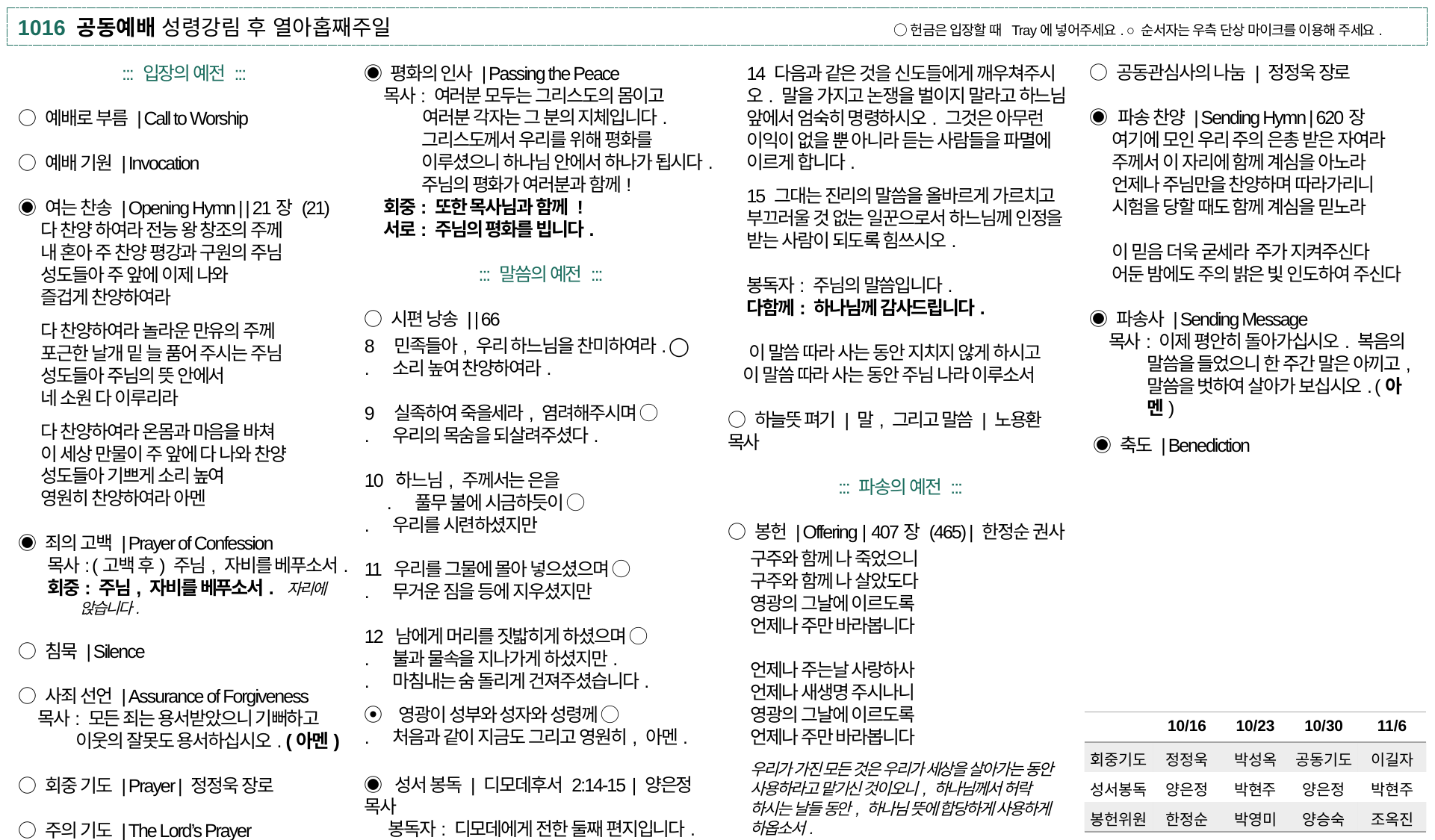

1016 공동예배 성령강림 후 열아홉째주일                                                                                                                    ○ 헌금은 입장할 때  Tray에 넣어주세요. ○ 순서자는 우측 단상 마이크를 이용해 주세요.

○ 공동관심사의 나눔 | 정정욱 장로

◉ 파송 찬양 | Sending Hymn | 620장
여기에 모인 우리 주의 은총 받은 자여라
주께서 이 자리에 함께 계심을 아노라
언제나 주님만을 찬양하며 따라가리니
시험을 당할 때도 함께 계심을 믿노라

이 믿음 더욱 굳세라  주가 지켜주신다
어둔 밤에도 주의 밝은 빛 인도하여 주신다

◉ 파송사 | Sending Message
목사: 이제 평안히 돌아가십시오. 복음의
말씀을 들었으니 한 주간 말은 아끼고, 말씀을 벗하여 살아가 보십시오. (아멘)

 ◉ 축도 | Benediction

◉ 평화의 인사 | Passing the Peace
목사: 여러분 모두는 그리스도의 몸이고
         여러분 각자는 그 분의 지체입니다. 그리스도께서 우리를 위해 평화를           이루셨으니 하나님 안에서 하나가 됩시다.
주님의 평화가 여러분과 함께!
회중: 또한 목사님과 함께 !
서로: 주님의 평화를 빕니다.

::: 말씀의 예전 :::

○ 시편 낭송 | | 66
8    민족들아, 우리 하느님을 찬미하여라. ◯
.     소리 높여 찬양하여라.

9    실족하여 죽을세라, 염려해주시며 ◯
.     우리의 목숨을 되살려주셨다.

10  하느님, 주께서는 은을
.     풀무 불에 시금하듯이 ◯
.     우리를 시련하셨지만

11  우리를 그물에 몰아 넣으셨으며 ◯
.     무거운 짐을 등에 지우셨지만

12  남에게 머리를 짓밟히게 하셨으며 ◯
.     불과 물속을 지나가게 하셨지만.
.     마침내는 숨 돌리게 건져주셨습니다.

⦿   영광이 성부와 성자와 성령께 ◯
.     처음과 같이 지금도 그리고 영원히, 아멘.

◉  성서 봉독 | 디모데후서 2:14-15  | 양은정 목사
      봉독자: 디모데에게 전한 둘째 편지입니다.
                     ( 자리에 앉아서 듣습니다 )

◉ 평화의 인사 | Passing the Peace
목사: 여러분 모두는 그리스도의 몸이고
         여러분 각자는 그 분의 지체입니다.              그리스도께서 우리를 위해 평화를           이루셨으니 하나님 안에서 하나가 됩시다.
주님의 평화가 여러분과 함께!
회중: 또한 목사님과 함께 !
서로: 주님의 평화를 빕니다.

◉  평화의 인사 | Passing the Peace
 목사: 그리스도께서 우리를 위하여 평화를   이루셨으니 주님 안에서 하나가 됩시다. 주님의 평화가 항상 여러분과 함께
 회중: 또한 목사님과 함께 !
 서로: 주님의 평화를 빕니다.

14 다음과 같은 것을 신도들에게 깨우쳐주시오. 말을 가지고 논쟁을 벌이지 말라고 하느님 앞에서 엄숙히 명령하시오. 그것은 아무런 이익이 없을 뿐 아니라 듣는 사람들을 파멸에 이르게 합니다.

15 그대는 진리의 말씀을 올바르게 가르치고 부끄러울 것 없는 일꾼으로서 하느님께 인정을 받는 사람이 되도록 힘쓰시오.

봉독자: 주님의 말씀입니다.
다함께: 하나님께 감사드립니다.

    이 말씀 따라 사는 동안 지치지 않게 하시고
    이 말씀 따라 사는 동안 주님 나라 이루소서

○ 하늘뜻 펴기 | 말, 그리고 말씀 | 노용환 목사

::: 파송의 예전 :::

○ 봉헌 | Offering | 407장 (465) | 한정순 권사
구주와 함께 나 죽었으니
구주와 함께 나 살았도다
영광의 그날에 이르도록
언제나 주만 바라봅니다

언제나 주는날 사랑하사
언제나 새생명 주시나니
영광의 그날에 이르도록
언제나 주만 바라봅니다

우리가 가진 모든 것은 우리가 세상을 살아가는 동안 사용하라고 맡기신 것이오니, 하나님께서 허락 하시는 날들 동안, 하나님 뜻에 합당하게 사용하게 하옵소서.

홀수달
1주
우리에게 있는 모든 것은 몸이든, 마음이든, 생명까지도 모두 하나님께서 맡기신 것이오니, 하나님께서 허락하신 동안, 하나님 뜻에 따라 잘 사용하게 하옵소서. 예수님의 이름으로 감사하며 기도합니다.

2주
우리가 가진 모든 것, 손에 있든지, 마음에 있든지, 모두 하나님께서 맡기신 것이오니, 다만 세상 사는동안, 하나님 뜻에 따라 잘 사용하게 하옵소서. 예수님의 이름으로 감사하며 기도합니다.

3주
우리가 가진 것은 모두 하나님의 것입니다. 다만 세상을 사는 동안 하나님의 뜻에 합당하게 사용하도록 맡기신 것이니, 하나님께서 기뻐하시는 일에 사용하게 하옵소서. 예수님의 이름으로 감사하며 기도합니다.

4주
주신 분도 하나님이시요, 거두어 가시는 분도 하나님이심을 믿습니다. 다만 잠시 우리에게 맡기신 것이니, 하나님의 뜻에 합당하게 사용하게 하옵소서. 예수님의 이름으로 감사하며 기도합니다.

짝수달
5주
우리가 가진 모든 것은 우리의 호흡까지도 모두 하나님의 것입니다. 우리에게 허락하신 날들 동안 하나님 뜻에 따라 사용하게 하옵소서. 예수님의 이름으로 감사하며 기도합니다.

6주
모든 것이 하나님께로부터 왔으니 세상 사는 동안 하나님의 뜻에 따라 이웃과 함께 나누며 사용하게 하옵소서. 예수님의 이름으로 감사하며 기도합니다.

7주
우리가 가진 모든 것은 우리가 세상을 살아가는 동안 사용하라고 맡기신 것이오니, 하나님께서 허락 하시는 날들 동안, 하나님 뜻에 합당하게 사용하게 하옵소서. 예수님의 이름으로 감사하며 기도합니다.

8주
우리에게 모든 것을 주신 하나님, 주신 분도 하나님이시요, 거두어 가시는 분도 하나님이심을 믿습니다. 다만 잠시 우리가 세상에 사는 동안, 우리에게 사용하라고 맡기신 것이니, 하나님의 뜻에 합당하게 사용하도록 하옵소서. 예수님의 이름으로 감사하며 기도합니다.
::: 입장의 예전 :::

○ 예배로 부름 | Call to Worship
○ 예배 기원 | Invocation
◉ 여는 찬송 | Opening Hymn | | 21장 (21)
다 찬양 하여라 전능 왕 창조의 주께
내 혼아 주 찬양 평강과 구원의 주님
성도들아 주 앞에 이제 나와
즐겁게 찬양하여라

다 찬양하여라 놀라운 만유의 주께
포근한 날개 밑 늘 품어 주시는 주님
성도들아 주님의 뜻 안에서
네 소원 다 이루리라

다 찬양하여라 온몸과 마음을 바쳐
이 세상 만물이 주 앞에 다 나와 찬양
성도들아 기쁘게 소리 높여
영원히 찬양하여라 아멘

◉ 죄의 고백 | Prayer of Confession
 목사: (고백 후) 주님, 자비를 베푸소서.
 회중: 주님, 자비를 베푸소서.  자리에 앉습니다.

○ 침묵 | Silence

○ 사죄 선언 | Assurance of Forgiveness
목사: 모든 죄는 용서받았으니 기뻐하고 이웃의 잘못도 용서하십시오. (아멘)

○ 회중 기도 | Prayer | 정정욱 장로

○ 주의 기도 | The Lord’s Prayer

◉ 평화의 인사 | Passing the Peace
목사: 여러분 모두는 그리스도의 몸이고
         여러분 각자는 그 분의 지체입니다.

|  | 10/16 | 10/23 | 10/30 | 11/6 |
| --- | --- | --- | --- | --- |
| 회중기도 | 정정욱 | 박성옥 | 공동기도 | 이길자 |
| 성서봉독 | 양은정 | 박현주 | 양은정 | 박현주 |
| 봉헌위원 | 한정순 | 박영미 | 양승숙 | 조옥진 |